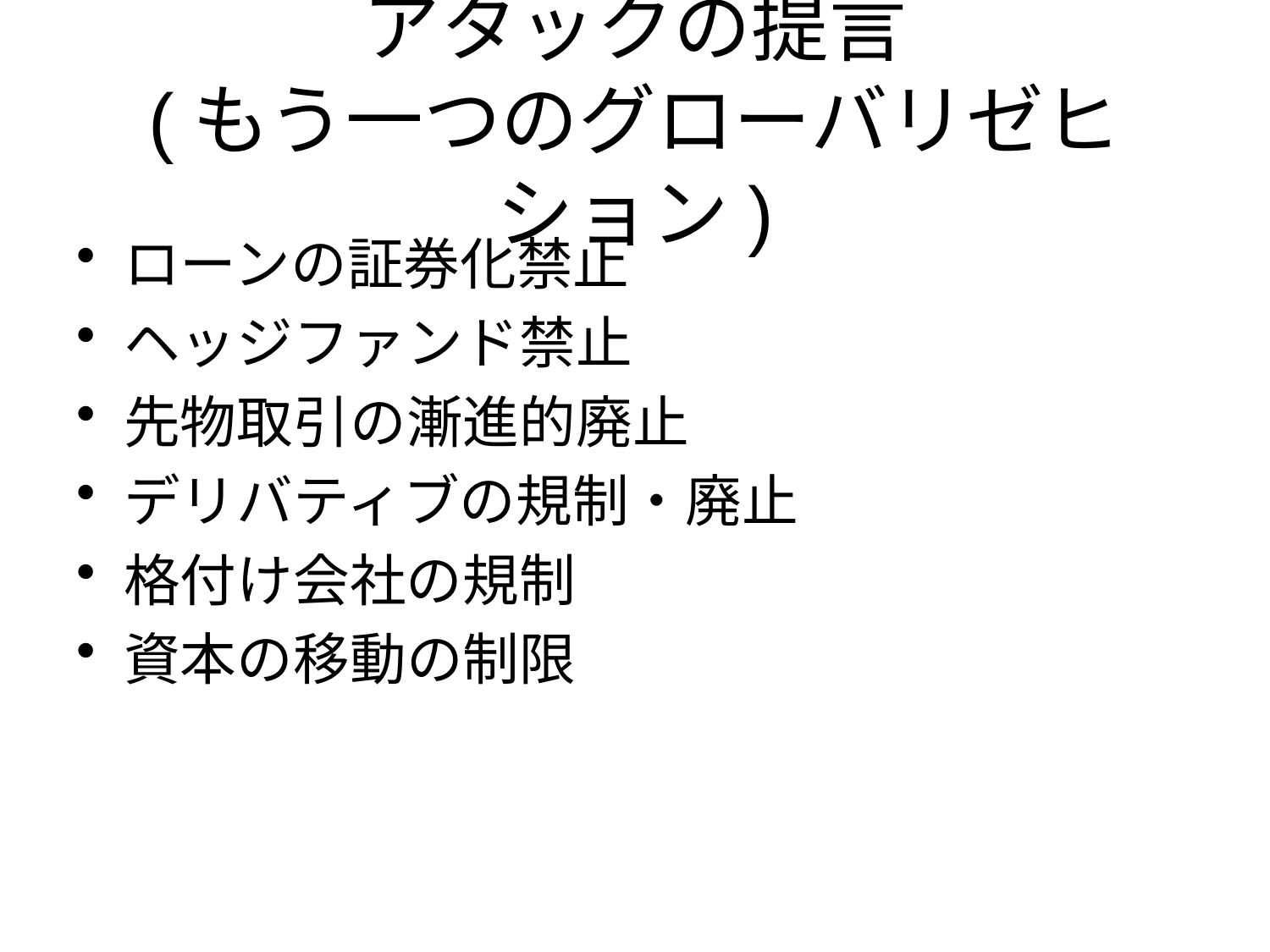

# アタックの提言 (もう一つのグローバリゼヒション)
ローンの証券化禁止
ヘッジファンド禁止
先物取引の漸進的廃止
デリバティブの規制・廃止
格付け会社の規制
資本の移動の制限